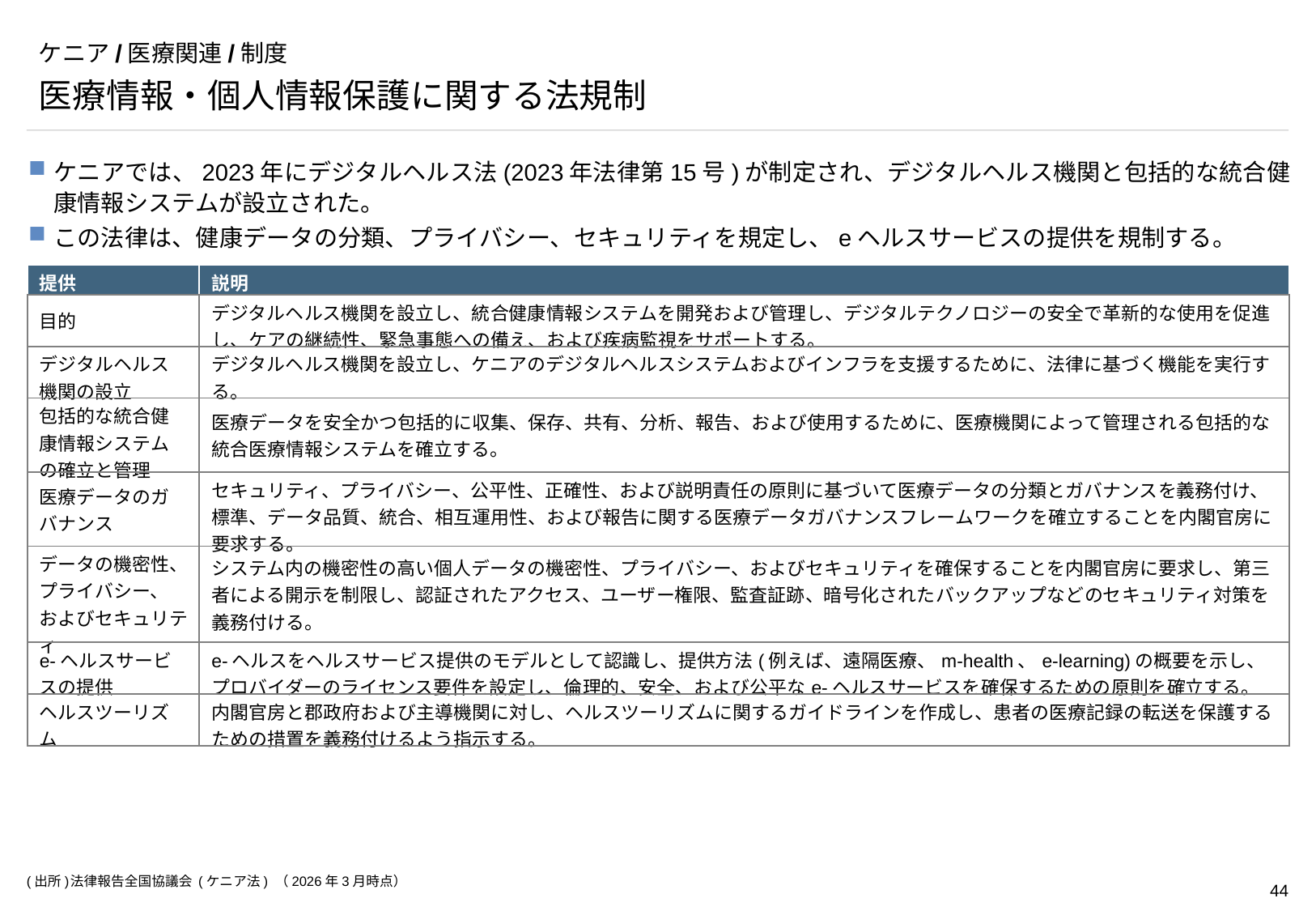

# ケニア/医療関連/制度
医療情報・個人情報保護に関する法規制

ケニアでは、2023年にデジタルヘルス法(2023年法律第15号)が制定され、デジタルヘルス機関と包括的な統合健康情報システムが設立された。
この法律は、健康データの分類、プライバシー、セキュリティを規定し、eヘルスサービスの提供を規制する。
| 提供 | 説明 |
| --- | --- |
| 目的 | デジタルヘルス機関を設立し、統合健康情報システムを開発および管理し、デジタルテクノロジーの安全で革新的な使用を促進し、ケアの継続性、緊急事態への備え、および疾病監視をサポートする。 |
| デジタルヘルス機関の設立 | デジタルヘルス機関を設立し、ケニアのデジタルヘルスシステムおよびインフラを支援するために、法律に基づく機能を実行する。 |
| 包括的な統合健康情報システムの確立と管理 | 医療データを安全かつ包括的に収集、保存、共有、分析、報告、および使用するために、医療機関によって管理される包括的な統合医療情報システムを確立する。 |
| 医療データのガバナンス | セキュリティ、プライバシー、公平性、正確性、および説明責任の原則に基づいて医療データの分類とガバナンスを義務付け、標準、データ品質、統合、相互運用性、および報告に関する医療データガバナンスフレームワークを確立することを内閣官房に要求する。 |
| データの機密性、プライバシー、およびセキュリティ | システム内の機密性の高い個人データの機密性、プライバシー、およびセキュリティを確保することを内閣官房に要求し、第三者による開示を制限し、認証されたアクセス、ユーザー権限、監査証跡、暗号化されたバックアップなどのセキュリティ対策を義務付ける。 |
| e-ヘルスサービスの提供 | e-ヘルスをヘルスサービス提供のモデルとして認識し、提供方法(例えば、遠隔医療、m-health、e-learning)の概要を示し、プロバイダーのライセンス要件を設定し、倫理的、安全、および公平なe-ヘルスサービスを確保するための原則を確立する。 |
| ヘルスツーリズム | 内閣官房と郡政府および主導機関に対し、ヘルスツーリズムに関するガイドラインを作成し、患者の医療記録の転送を保護するための措置を義務付けるよう指示する。 |
(出所)	法律報告全国協議会 (ケニア法) （2026年3月時点）